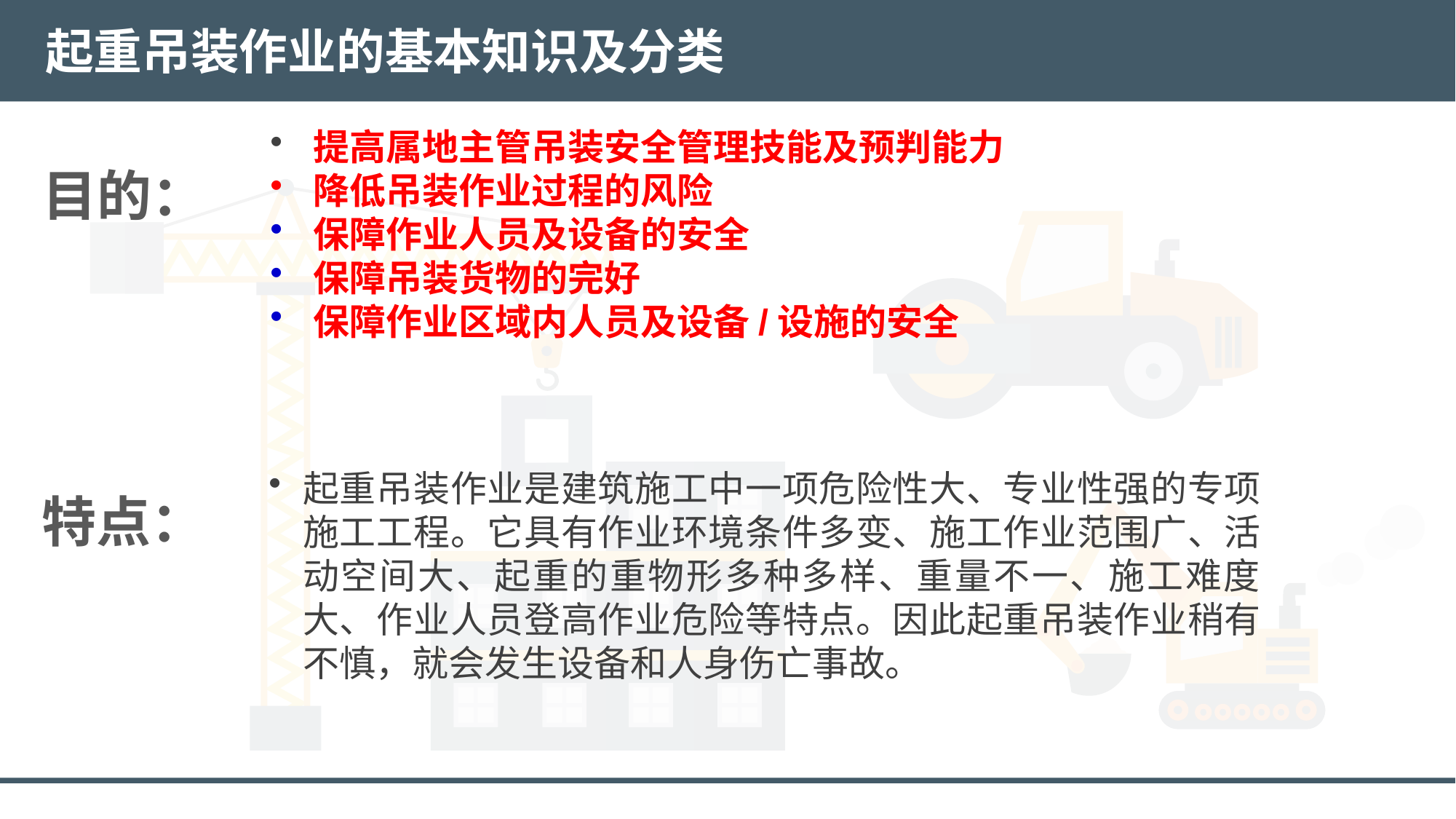

起重吊装作业的基本知识及分类
 提高属地主管吊装安全管理技能及预判能力
 降低吊装作业过程的风险
 保障作业人员及设备的安全
 保障吊装货物的完好
 保障作业区域内人员及设备/设施的安全
目的：
特点：
起重吊装作业是建筑施工中一项危险性大、专业性强的专项施工工程。它具有作业环境条件多变、施工作业范围广、活动空间大、起重的重物形多种多样、重量不一、施工难度大、作业人员登高作业危险等特点。因此起重吊装作业稍有不慎，就会发生设备和人身伤亡事故。